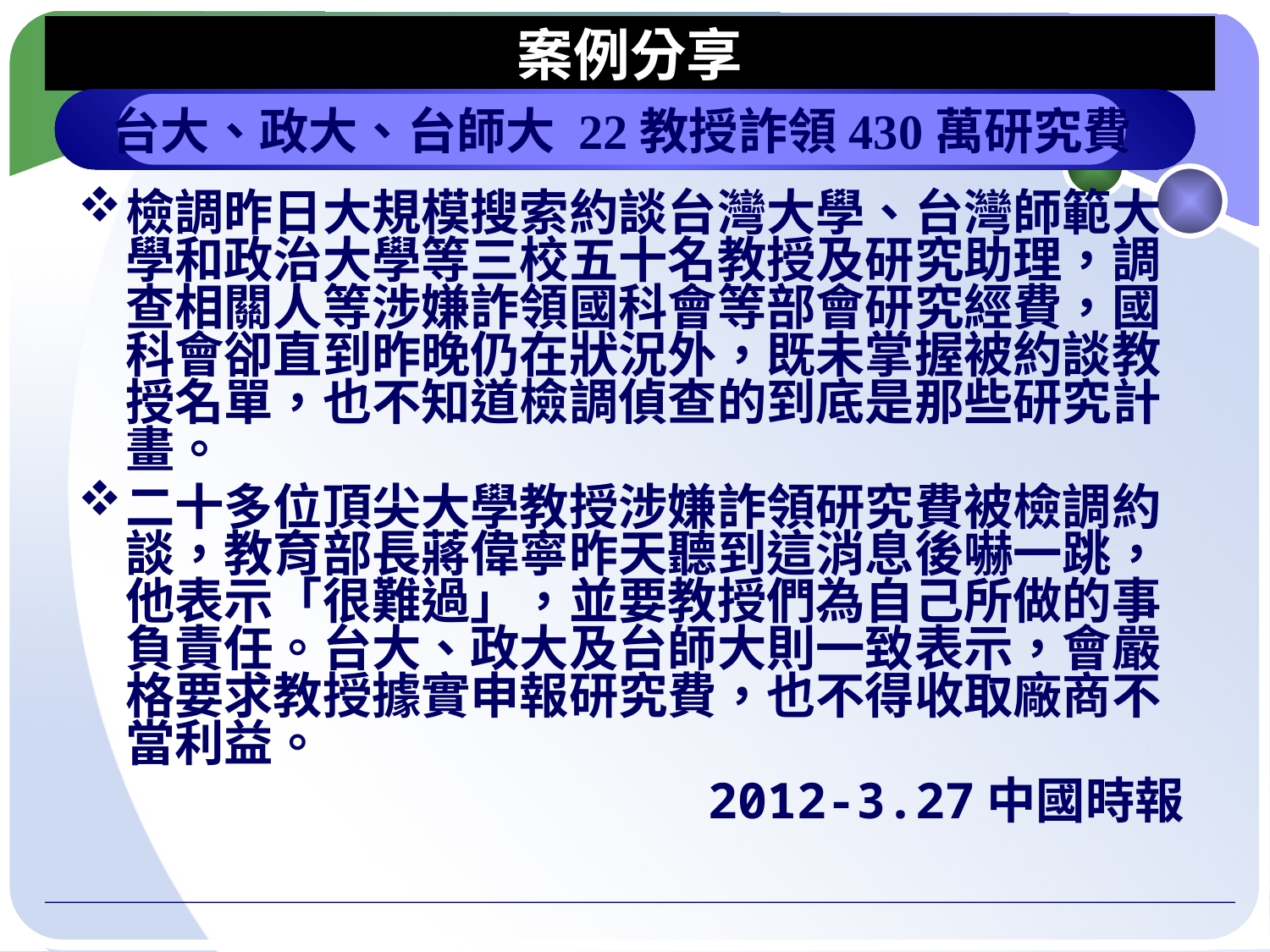

# 案例分享

台大、政大、台師大 22教授詐領430萬研究費
檢調昨日大規模搜索約談台灣大學、台灣師範大學和政治大學等三校五十名教授及研究助理，調查相關人等涉嫌詐領國科會等部會研究經費，國科會卻直到昨晚仍在狀況外，既未掌握被約談教授名單，也不知道檢調偵查的到底是那些研究計畫。
二十多位頂尖大學教授涉嫌詐領研究費被檢調約談，教育部長蔣偉寧昨天聽到這消息後嚇一跳，他表示「很難過」，並要教授們為自己所做的事負責任。台大、政大及台師大則一致表示，會嚴格要求教授據實申報研究費，也不得收取廠商不當利益。
2012-3.27中國時報